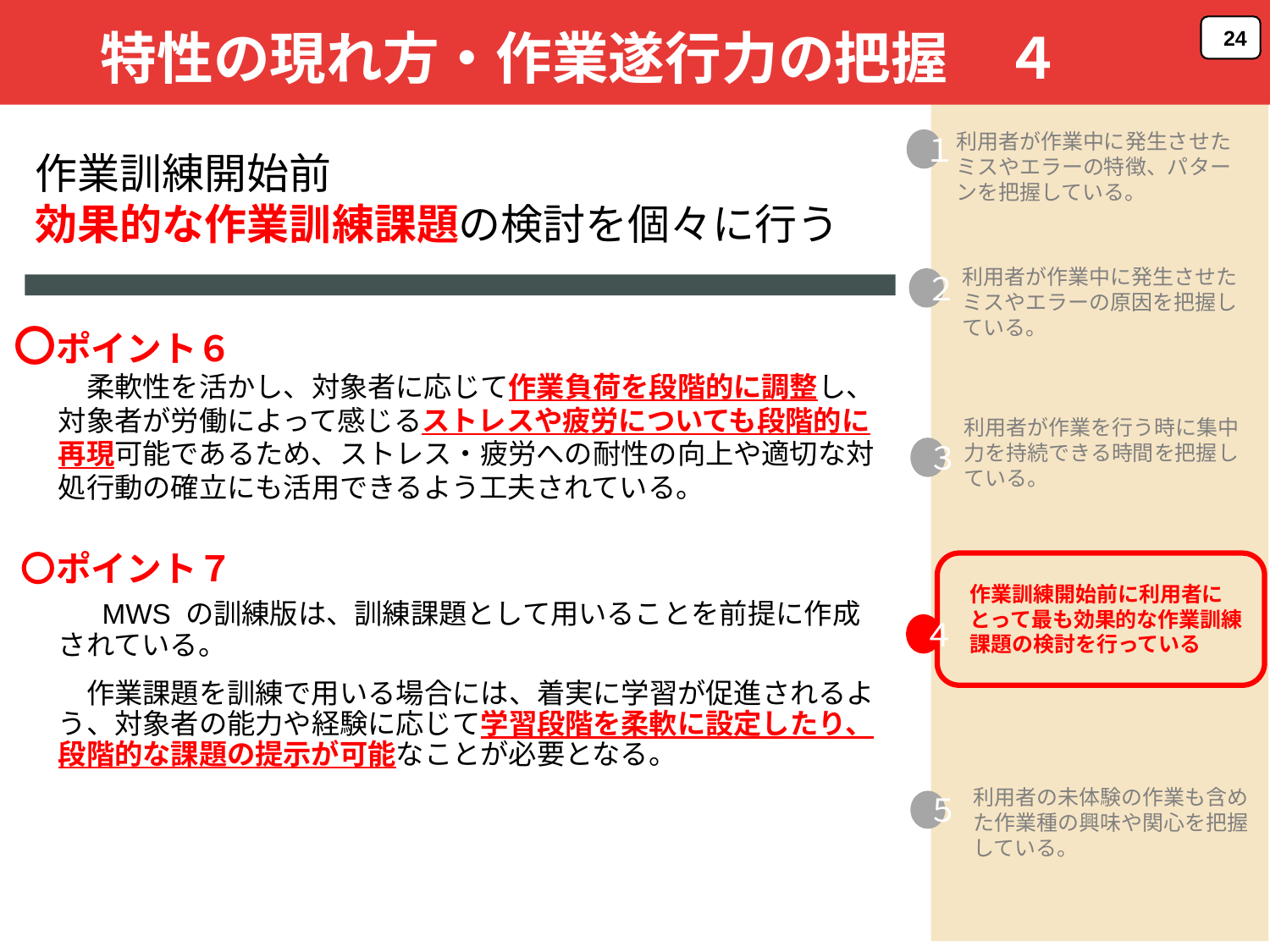

24
特性の現れ方・作業遂行力の把握　４

利用者が作業中に発生させたミスやエラーの特徴、パターンを把握している。
１
２
３
４
５
作業訓練開始前
効果的な作業訓練課題の検討を個々に行う
利用者が作業中に発生させたミスやエラーの原因を把握している。

〇ポイント６
　柔軟性を活かし、対象者に応じて作業負荷を段階的に調整し、対象者が労働によって感じるストレスや疲労についても段階的に再現可能であるため、ストレス・疲労への耐性の向上や適切な対処行動の確立にも活用できるよう工夫されている。
利用者が作業を行う時に集中力を持続できる時間を把握している。
〇ポイント７

作業訓練開始前に利用者にとって最も効果的な作業訓練課題の検討を行っている
　MWS の訓練版は、訓練課題として用いることを前提に作成されている。
　作業課題を訓練で用いる場合には、着実に学習が促進されるよう、対象者の能力や経験に応じて学習段階を柔軟に設定したり、段階的な課題の提示が可能なことが必要となる。
利用者の未体験の作業も含めた作業種の興味や関心を把握している。